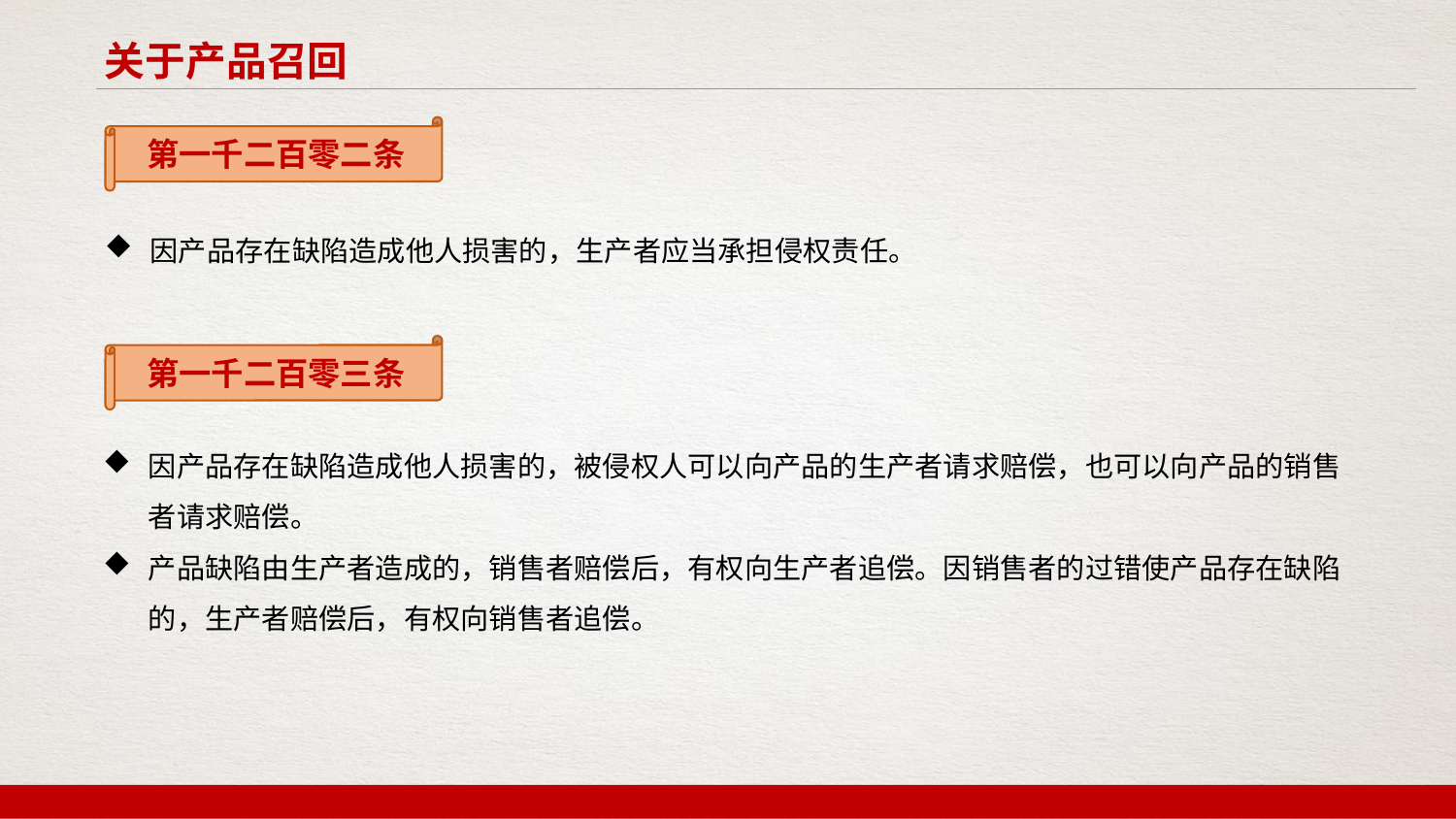

关于产品召回
第一千二百零二条
因产品存在缺陷造成他人损害的，生产者应当承担侵权责任。
第一千二百零三条
因产品存在缺陷造成他人损害的，被侵权人可以向产品的生产者请求赔偿，也可以向产品的销售者请求赔偿。
产品缺陷由生产者造成的，销售者赔偿后，有权向生产者追偿。因销售者的过错使产品存在缺陷的，生产者赔偿后，有权向销售者追偿。